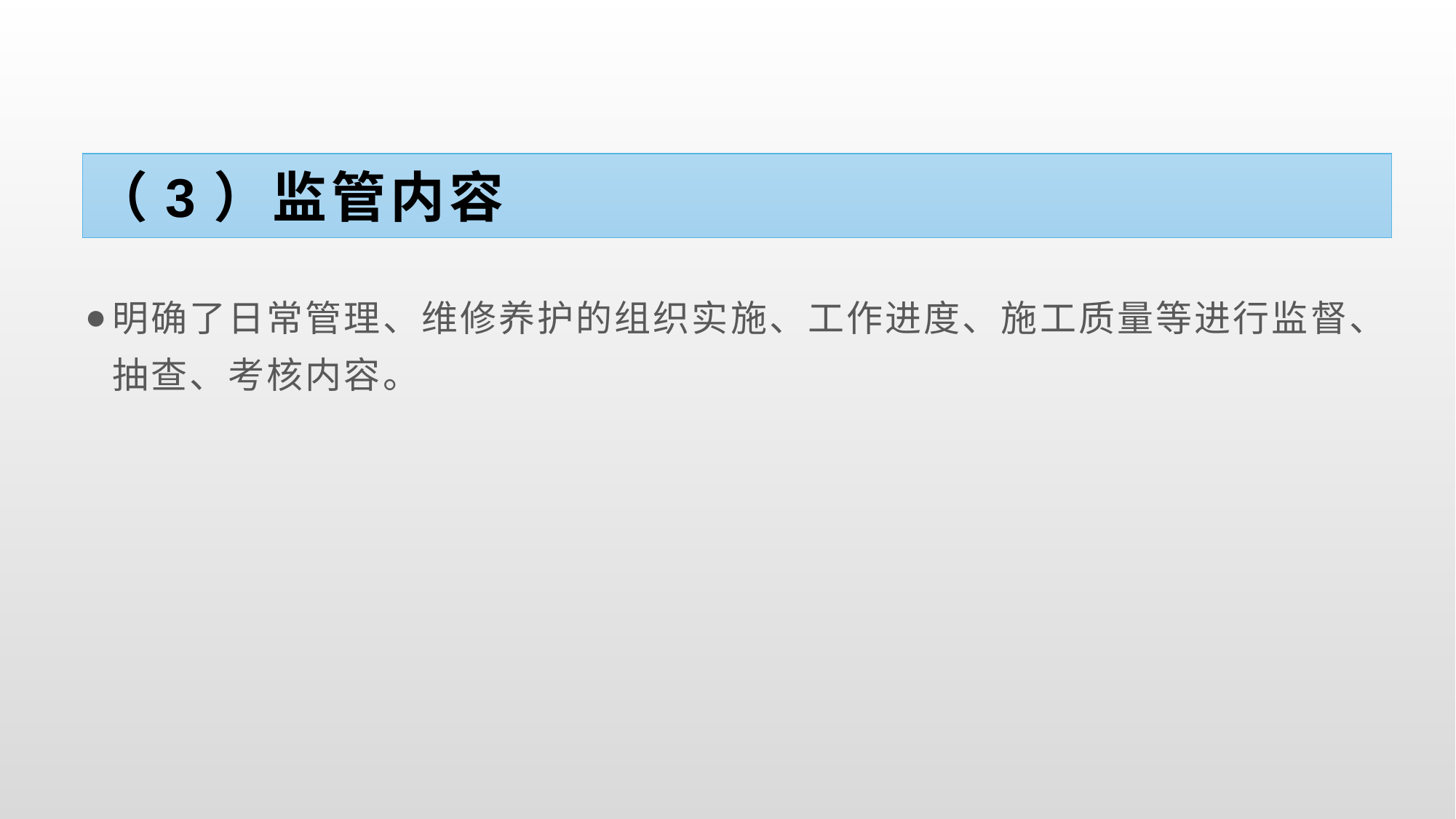

# （3）监管内容
明确了日常管理、维修养护的组织实施、工作进度、施工质量等进行监督、抽查、考核内容。